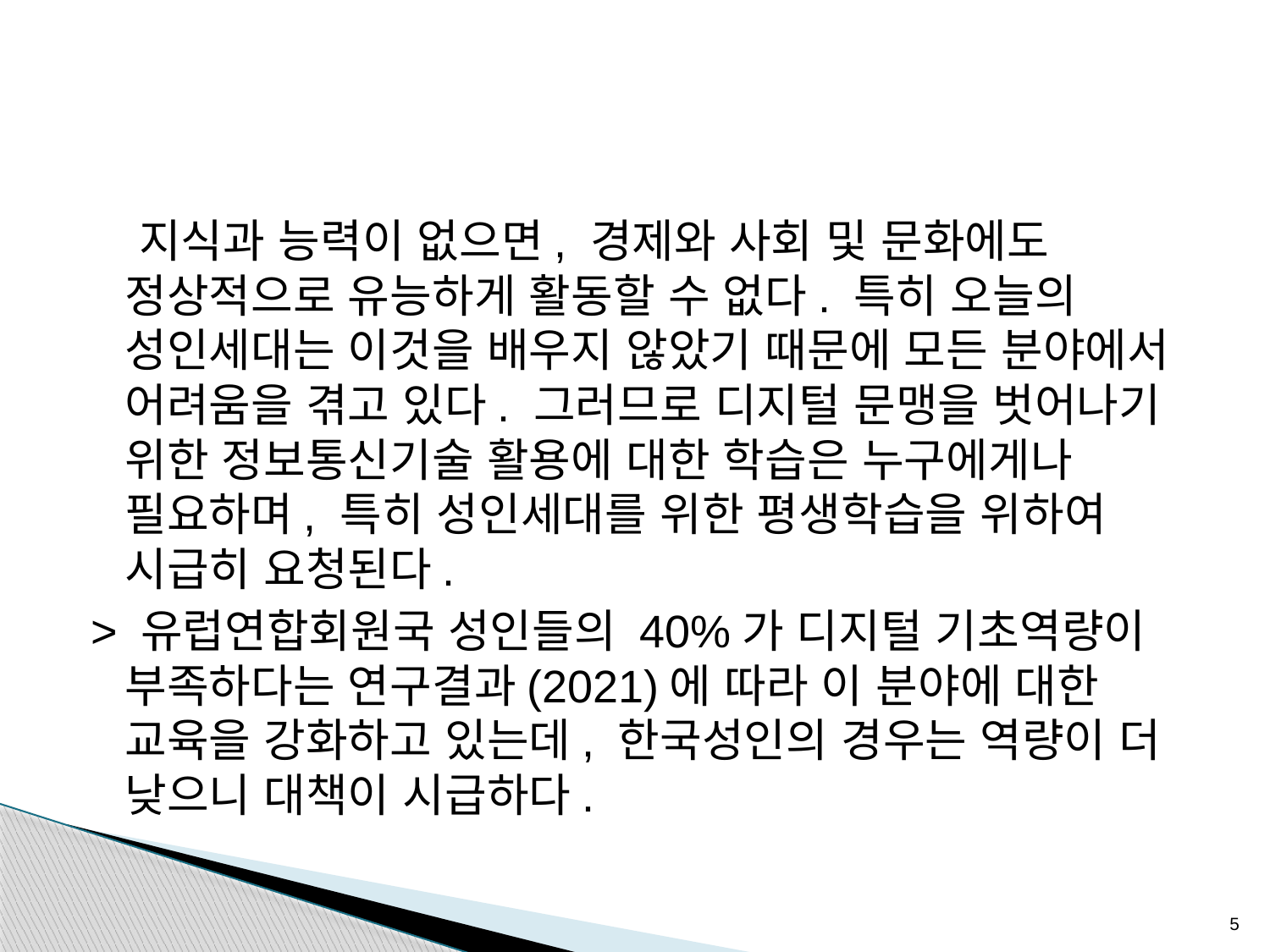

#
   지식과 능력이 없으면, 경제와 사회 및 문화에도 정상적으로 유능하게 활동할 수 없다. 특히 오늘의 성인세대는 이것을 배우지 않았기 때문에 모든 분야에서 어려움을 겪고 있다. 그러므로 디지털 문맹을 벗어나기 위한 정보통신기술 활용에 대한 학습은 누구에게나 필요하며, 특히 성인세대를 위한 평생학습을 위하여 시급히 요청된다.
> 유럽연합회원국 성인들의 40%가 디지털 기초역량이 부족하다는 연구결과(2021)에 따라 이 분야에 대한 교육을 강화하고 있는데, 한국성인의 경우는 역량이 더 낮으니 대책이 시급하다.
5